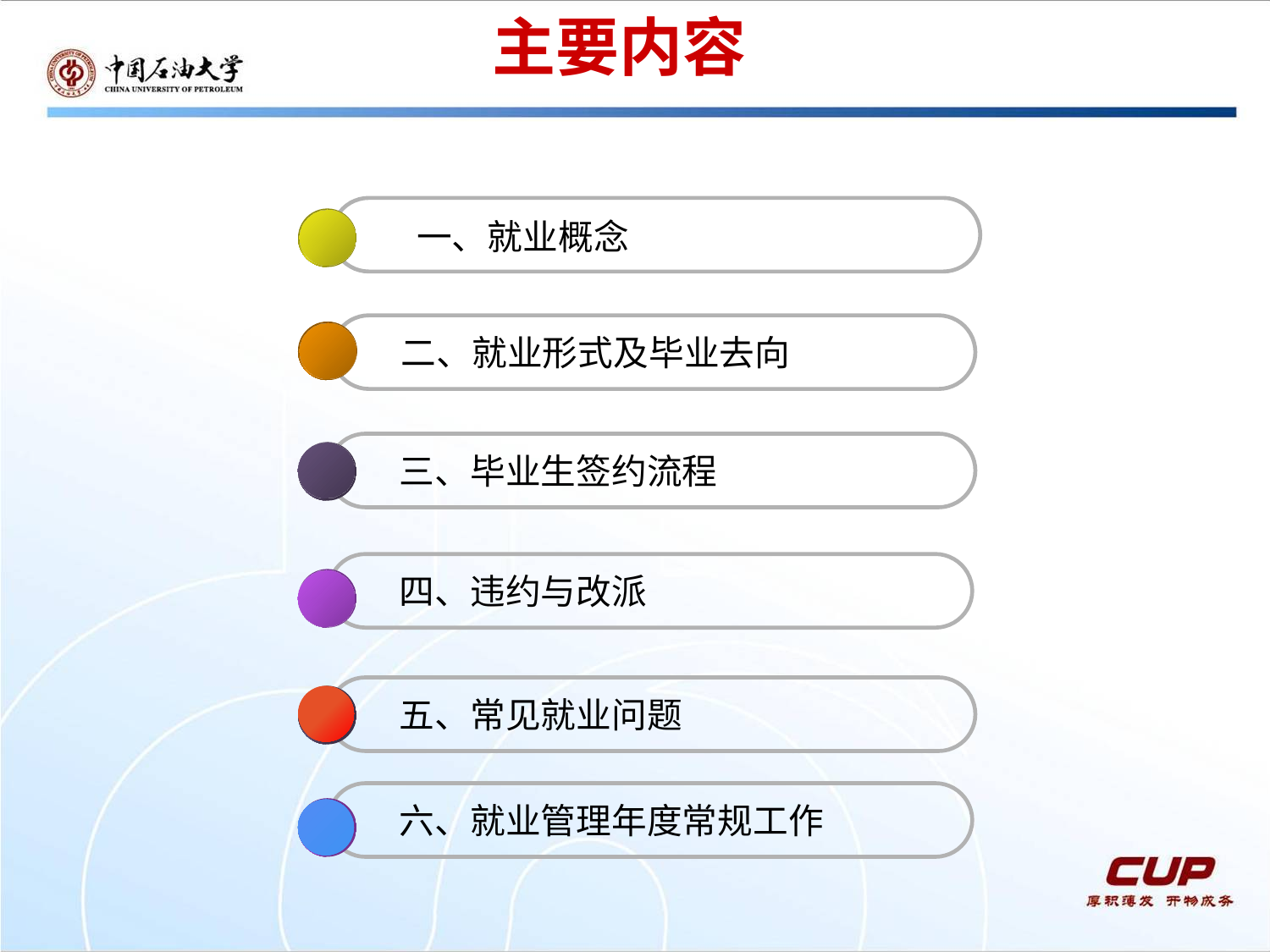

主要内容

 一、就业概念

二、就业形式及毕业去向

三、毕业生签约流程

四、违约与改派

4

五、常见就业问题

六、就业管理年度常规工作

4